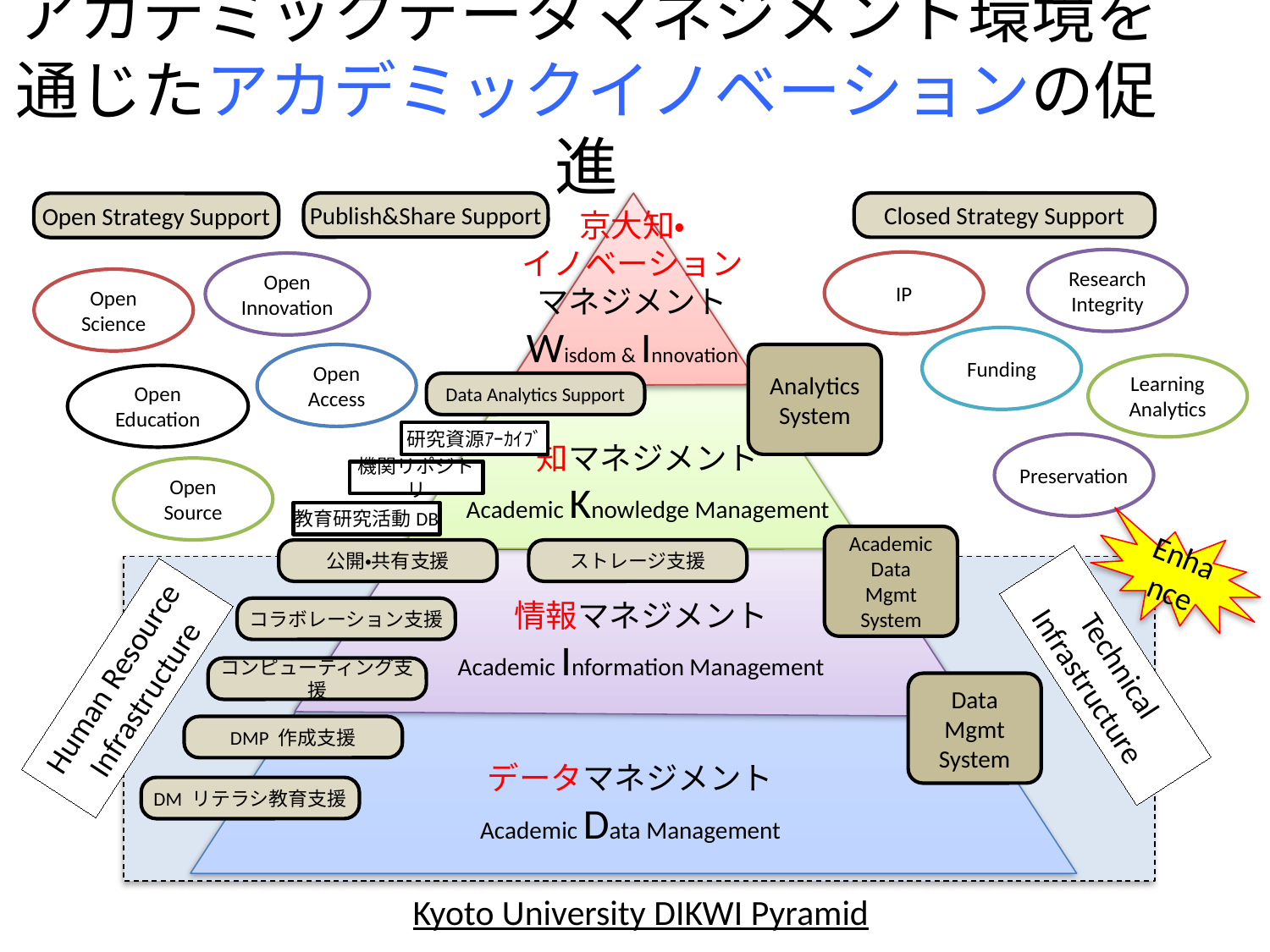

# アカデミックデータマネジメント環境を 通じたアカデミックイノベーションの促進

Closed Strategy Support
Publish&Share Support
Open Strategy Support
京大知・
イノベーション
マネジメント
Wisdom & Innovation
Research
Integrity
IP
Open
Innovation
Open
Science
Funding
Analytics
System
Open
Access
Learning
Analytics
Open
Education
Data Analytics Support
研究資源ｱｰｶｲﾌﾞ
知マネジメント
Academic Knowledge Management
Preservation
Open
Source
機関リポジトリ
教育研究活動DB
Enhance
Academic
Data
Mgmt
System
公開・共有支援
ストレージ支援

情報マネジメント
Academic Information Management
コラボレーション支援
Technical Infrastructure
Human Resource
Infrastructure
コンピューティング支援
Data
Mgmt
System
DMP 作成支援
データマネジメント
Academic Data Management
DM リテラシ教育支援
Kyoto University DIKWI Pyramid